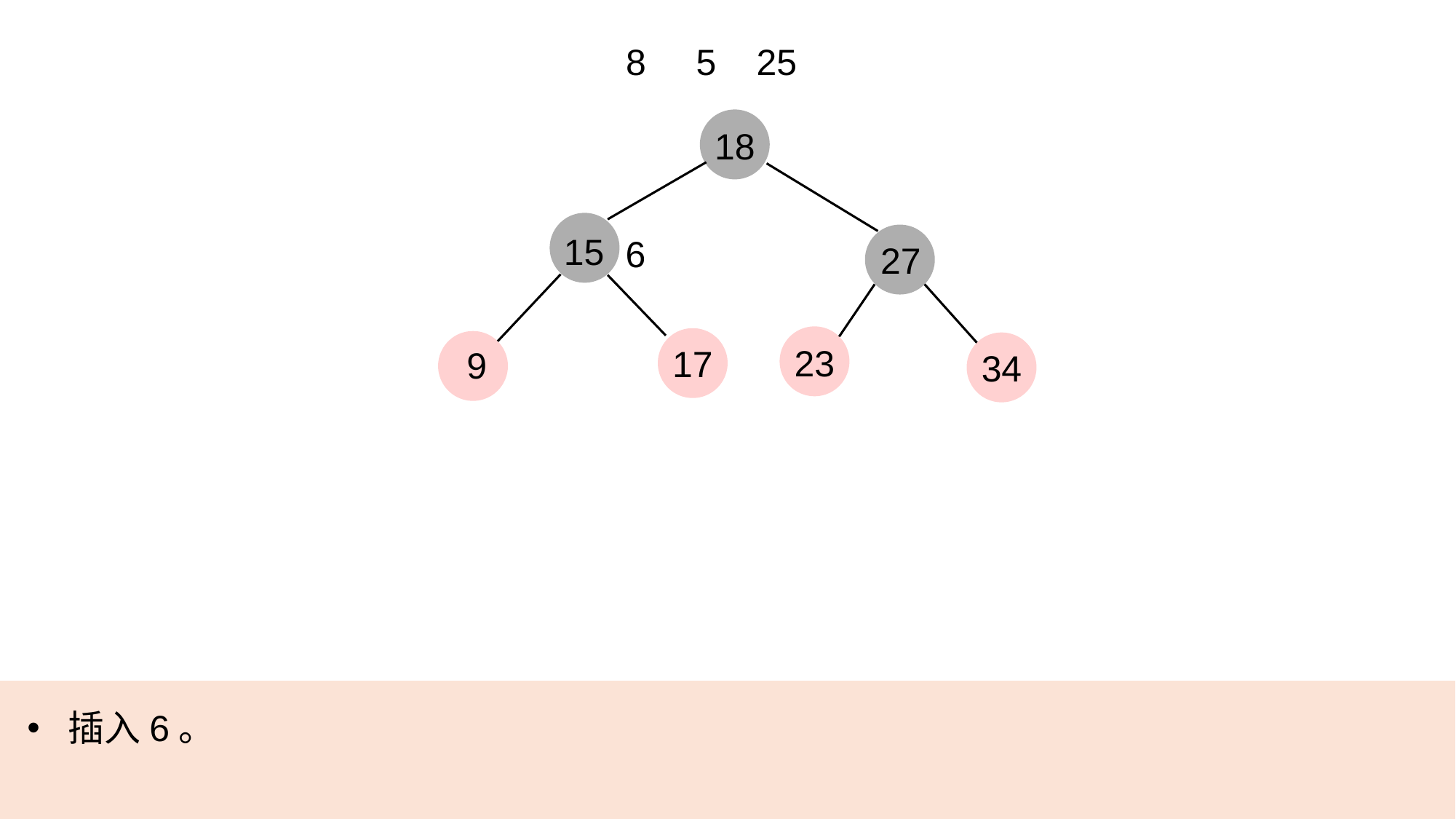

8
5
25

18

15

6
27

23
17
9
34

插入6。